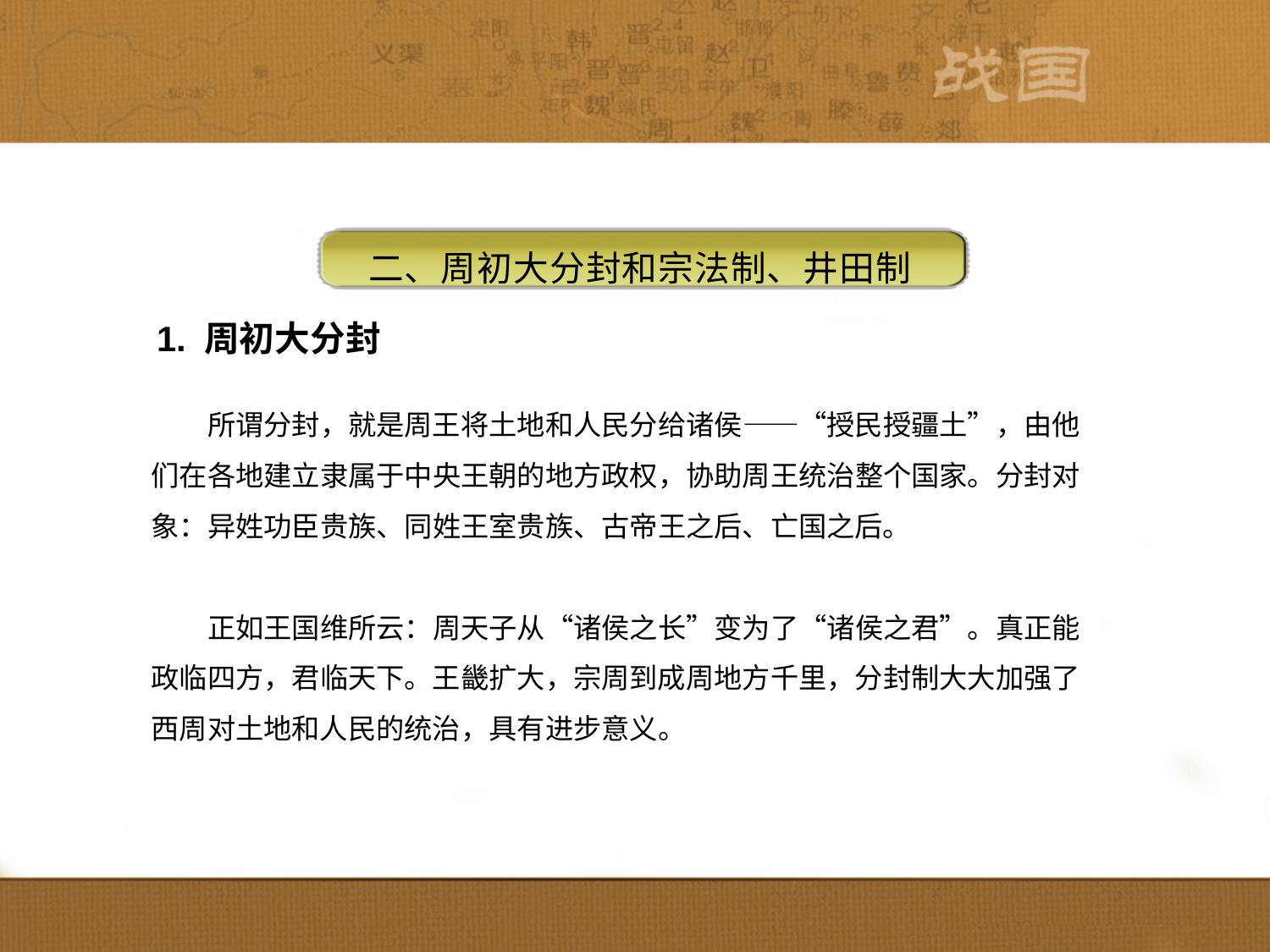

二、周初大分封和宗法制、井田制
1. 周初大分封
　　所谓分封，就是周王将土地和人民分给诸侯——“授民授疆土”，由他们在各地建立隶属于中央王朝的地方政权，协助周王统治整个国家。分封对象：异姓功臣贵族、同姓王室贵族、古帝王之后、亡国之后。

　　正如王国维所云：周天子从“诸侯之长”变为了“诸侯之君”。真正能政临四方，君临天下。王畿扩大，宗周到成周地方千里，分封制大大加强了西周对土地和人民的统治，具有进步意义。